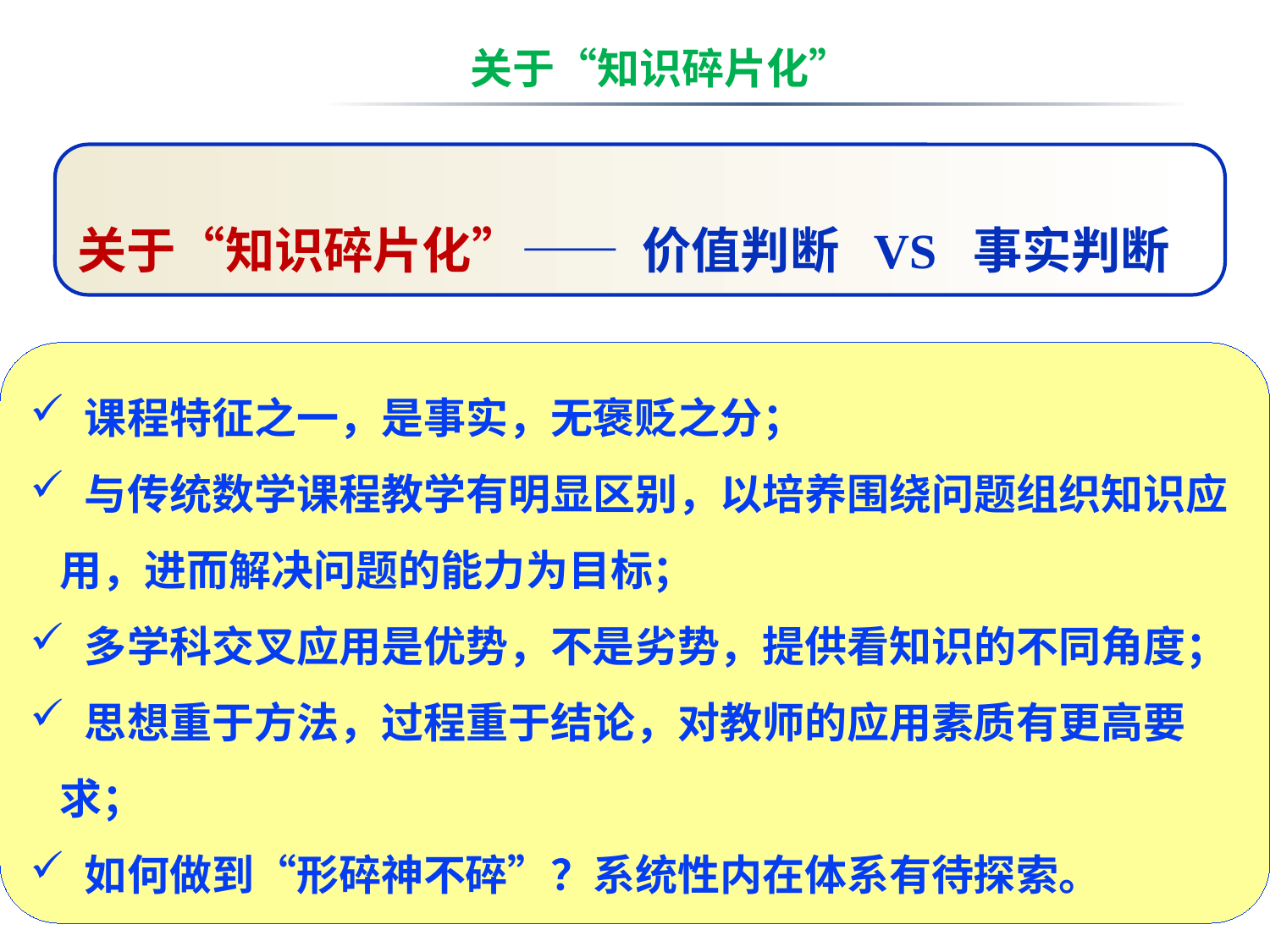

关于“知识碎片化”
关于“知识碎片化”——  价值判断  VS  事实判断

 课程特征之一，是事实，无褒贬之分；
 与传统数学课程教学有明显区别，以培养围绕问题组织知识应用，进而解决问题的能力为目标；
 多学科交叉应用是优势，不是劣势，提供看知识的不同角度；
 思想重于方法，过程重于结论，对教师的应用素质有更高要求；
 如何做到“形碎神不碎”？系统性内在体系有待探索。